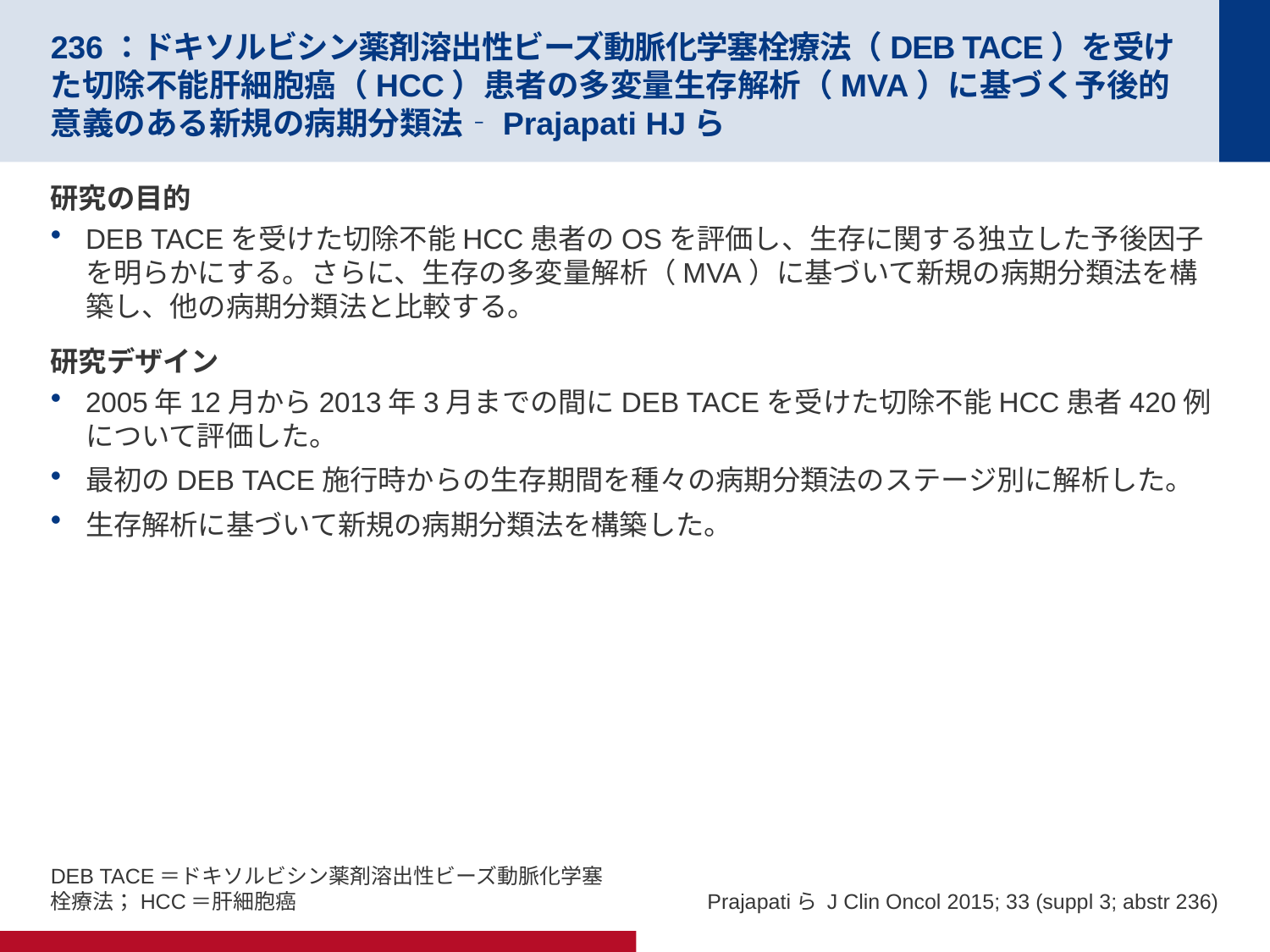

# 236：ドキソルビシン薬剤溶出性ビーズ動脈化学塞栓療法（DEB TACE）を受けた切除不能肝細胞癌（HCC）患者の多変量生存解析（MVA）に基づく予後的意義のある新規の病期分類法‐Prajapati HJら
研究の目的
DEB TACEを受けた切除不能HCC患者のOSを評価し、生存に関する独立した予後因子を明らかにする。さらに、生存の多変量解析（MVA）に基づいて新規の病期分類法を構築し、他の病期分類法と比較する。
研究デザイン
2005年12月から2013年3月までの間にDEB TACEを受けた切除不能HCC患者420例について評価した。
最初のDEB TACE施行時からの生存期間を種々の病期分類法のステージ別に解析した。
生存解析に基づいて新規の病期分類法を構築した。
DEB TACE＝ドキソルビシン薬剤溶出性ビーズ動脈化学塞栓療法；HCC＝肝細胞癌
Prajapatiら J Clin Oncol 2015; 33 (suppl 3; abstr 236)